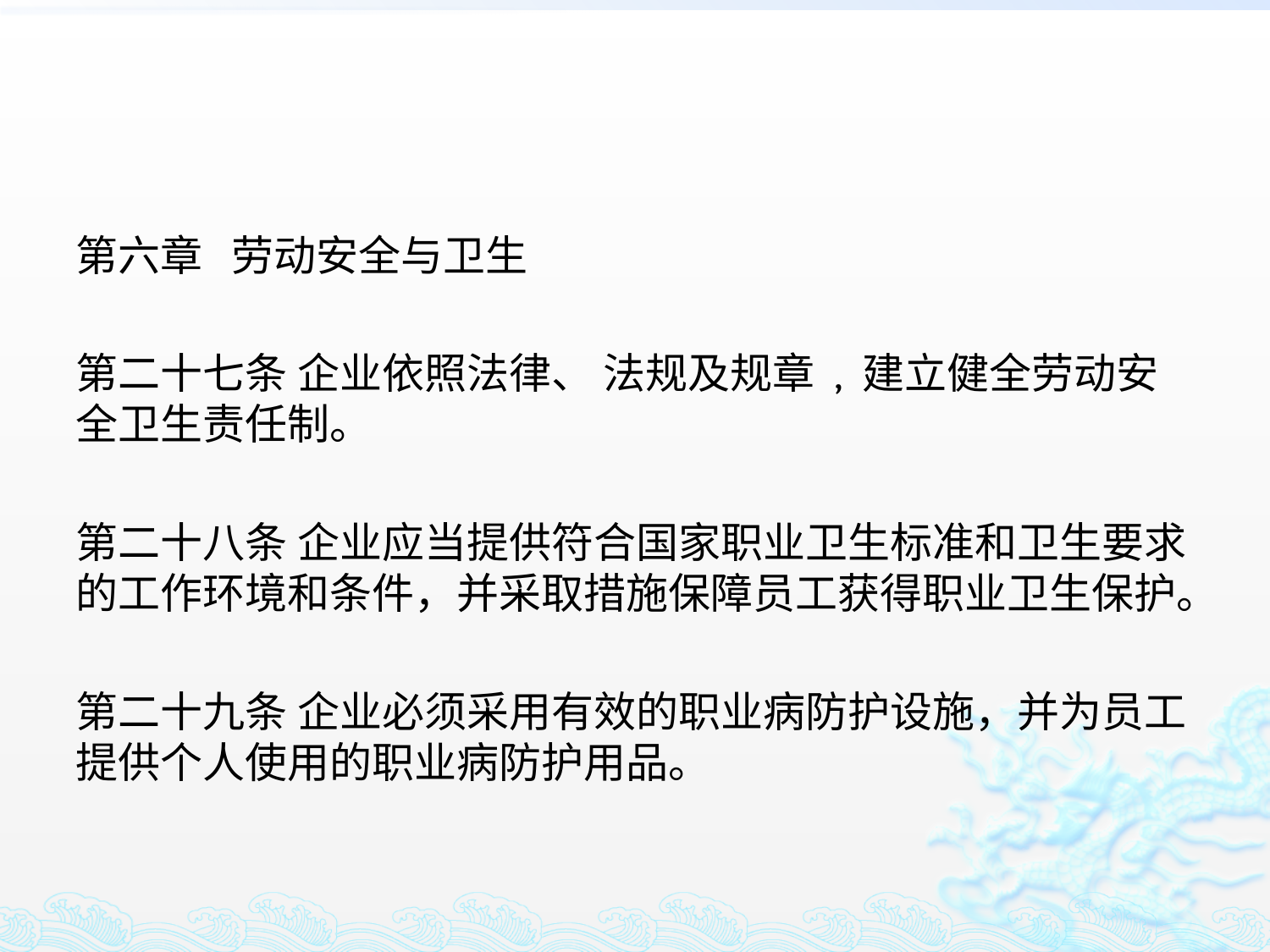

#
第六章   劳动安全与卫生

第二十七条 企业依照法律、 法规及规章 , 建立健全劳动安全卫生责任制。

第二十八条 企业应当提供符合国家职业卫生标准和卫生要求的工作环境和条件，并采取措施保障员工获得职业卫生保护。

第二十九条 企业必须采用有效的职业病防护设施，并为员工提供个人使用的职业病防护用品。